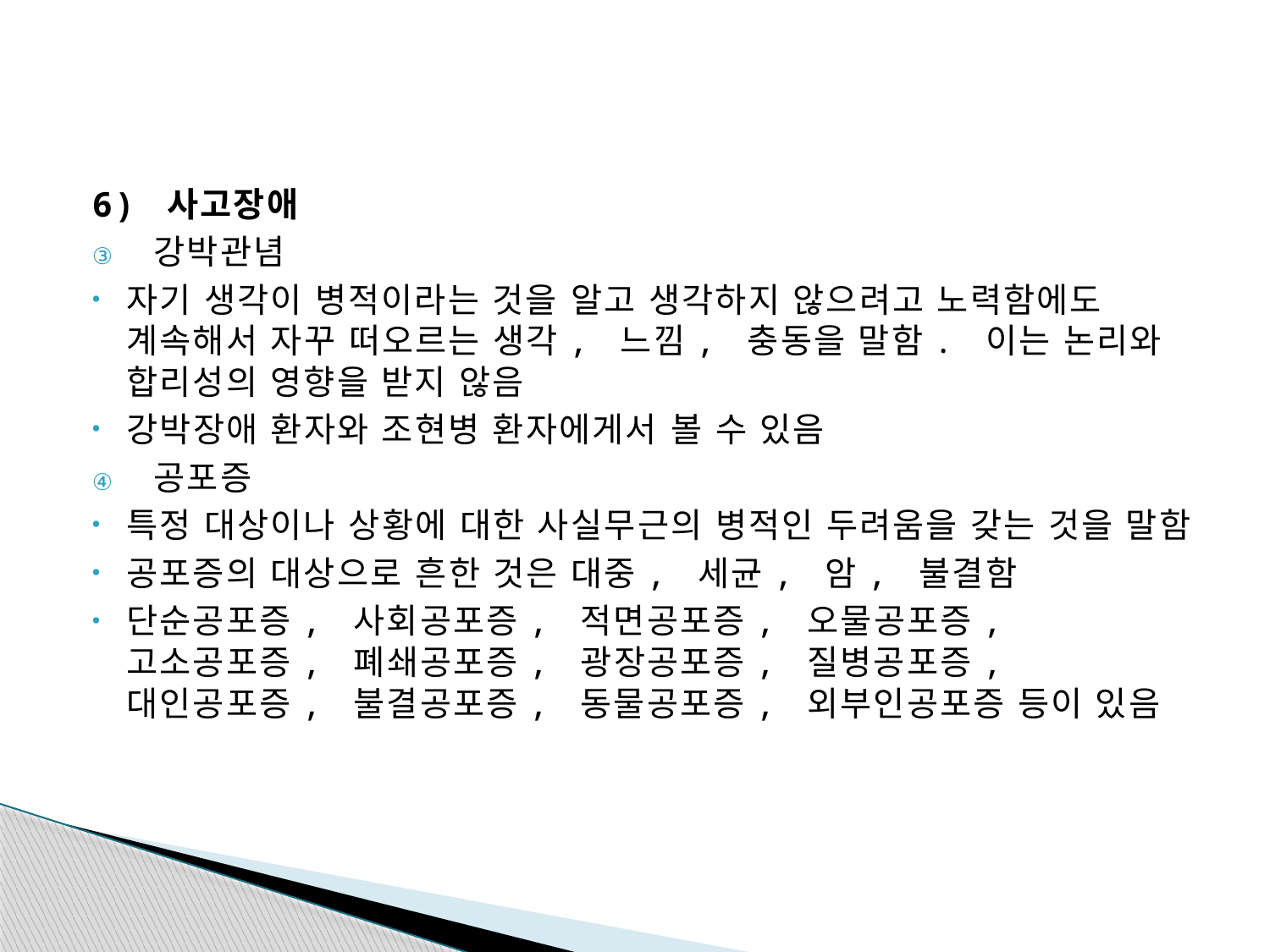

#
6) 사고장애
강박관념
자기 생각이 병적이라는 것을 알고 생각하지 않으려고 노력함에도 계속해서 자꾸 떠오르는 생각, 느낌, 충동을 말함. 이는 논리와 합리성의 영향을 받지 않음
강박장애 환자와 조현병 환자에게서 볼 수 있음
공포증
특정 대상이나 상황에 대한 사실무근의 병적인 두려움을 갖는 것을 말함
공포증의 대상으로 흔한 것은 대중, 세균, 암, 불결함
단순공포증, 사회공포증, 적면공포증, 오물공포증, 고소공포증, 폐쇄공포증, 광장공포증, 질병공포증, 대인공포증, 불결공포증, 동물공포증, 외부인공포증 등이 있음